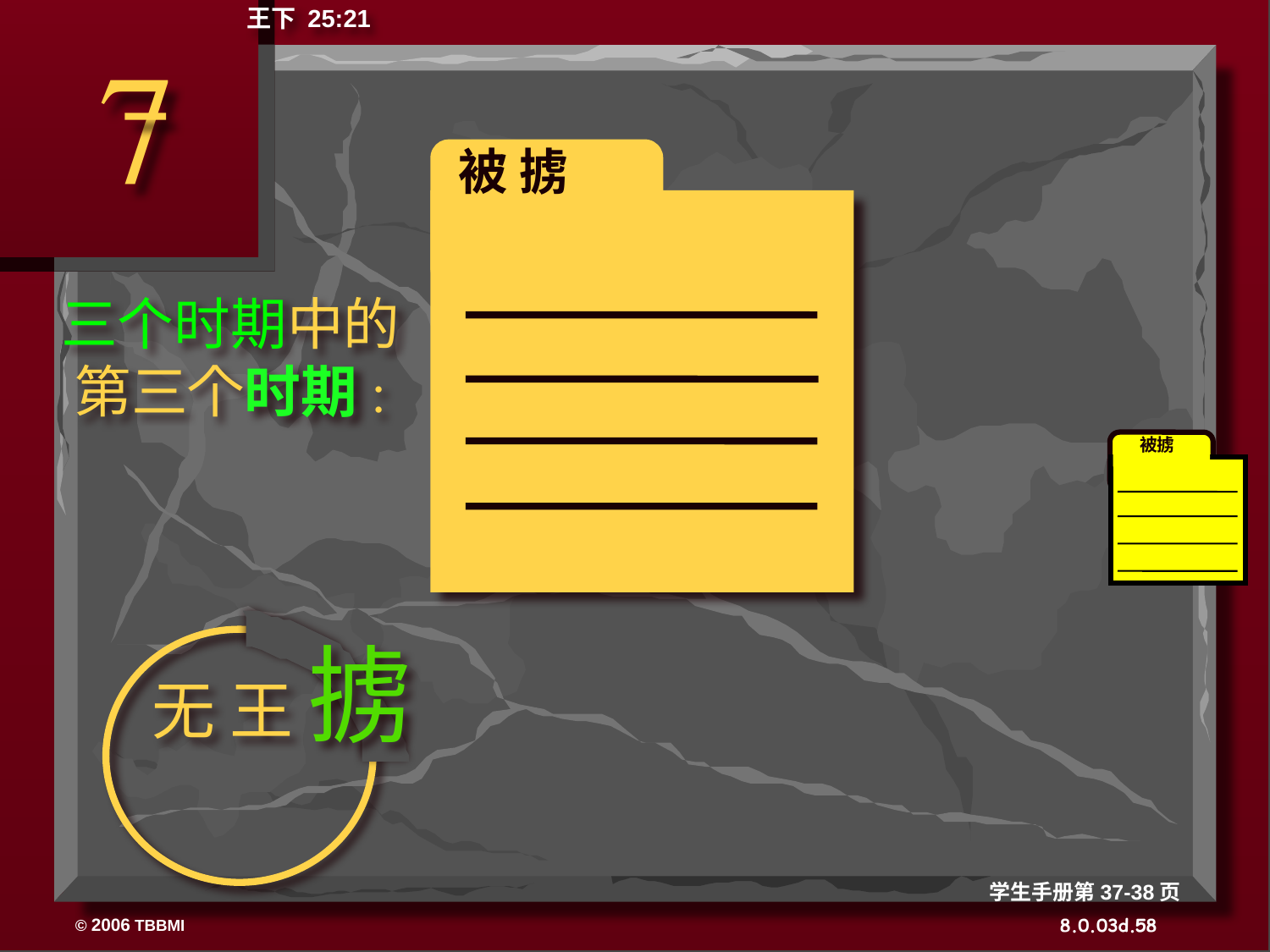

王下 25:21

7

被 掳

三个时期中的
第三个时期:

无 王 掳

被掳

学生手册第37-38页
58